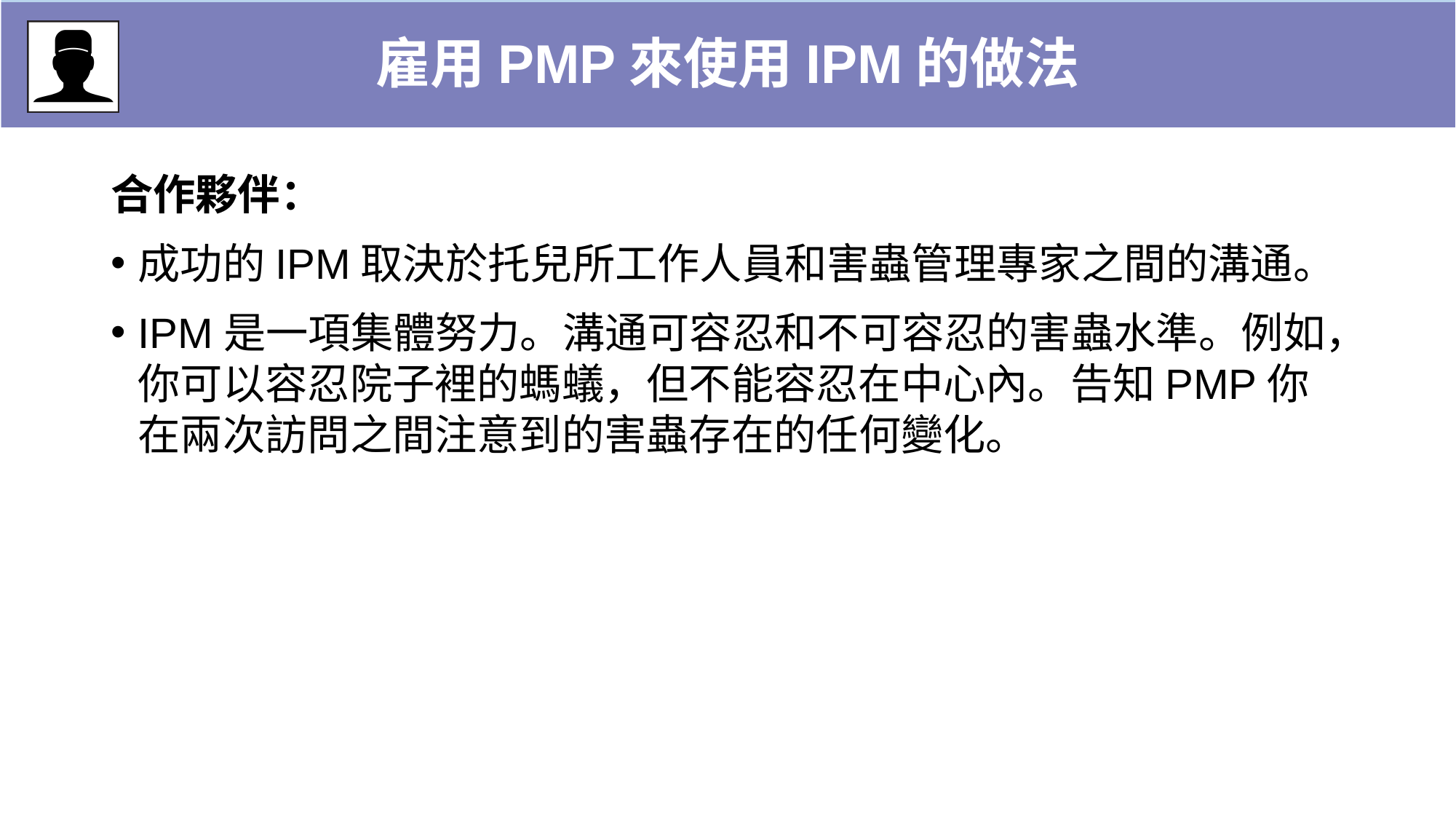

雇用PMP來使用IPM的做法
合作夥伴：
成功的IPM取決於托兒所工作人員和害蟲管理專家之間的溝通。
IPM是一項集體努力。溝通可容忍和不可容忍的害蟲水準。例如，你可以容忍院子裡的螞蟻，但不能容忍在中心內。告知PMP你在兩次訪問之間注意到的害蟲存在的任何變化。